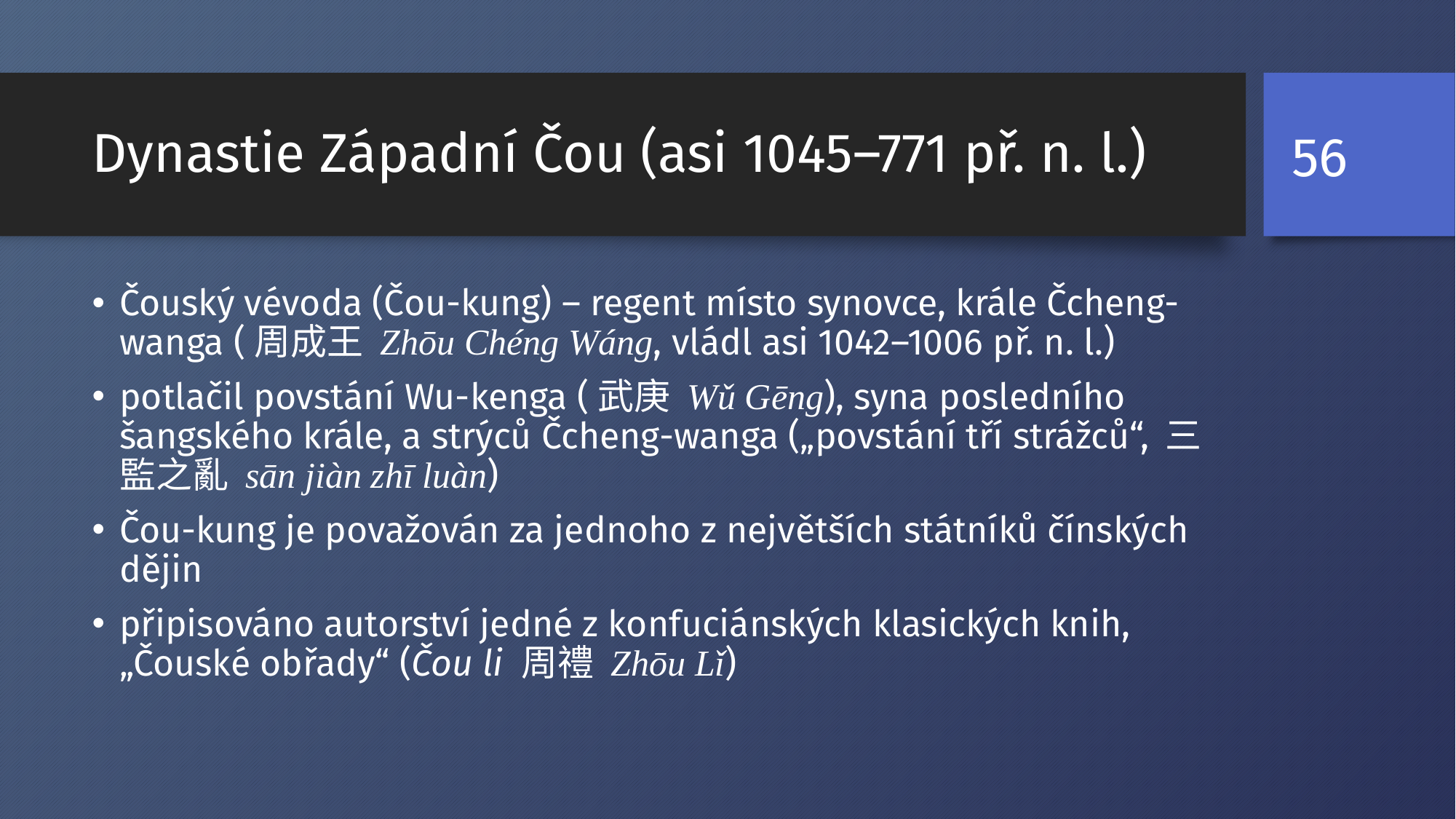

56
# Dynastie Západní Čou (asi 1045–771 př. n. l.)
Čouský vévoda (Čou-kung) – regent místo synovce, krále Čcheng-wanga (周成王 Zhōu Chéng Wáng, vládl asi 1042–1006 př. n. l.)
potlačil povstání Wu-kenga (武庚 Wǔ Gēng), syna posledního šangského krále, a strýců Čcheng-wanga („povstání tří strážců“, 三監之亂 sān jiàn zhī luàn)
Čou-kung je považován za jednoho z největších státníků čínských dějin
připisováno autorství jedné z konfuciánských klasických knih, „Čouské obřady“ (Čou li 周禮 Zhōu Lǐ)